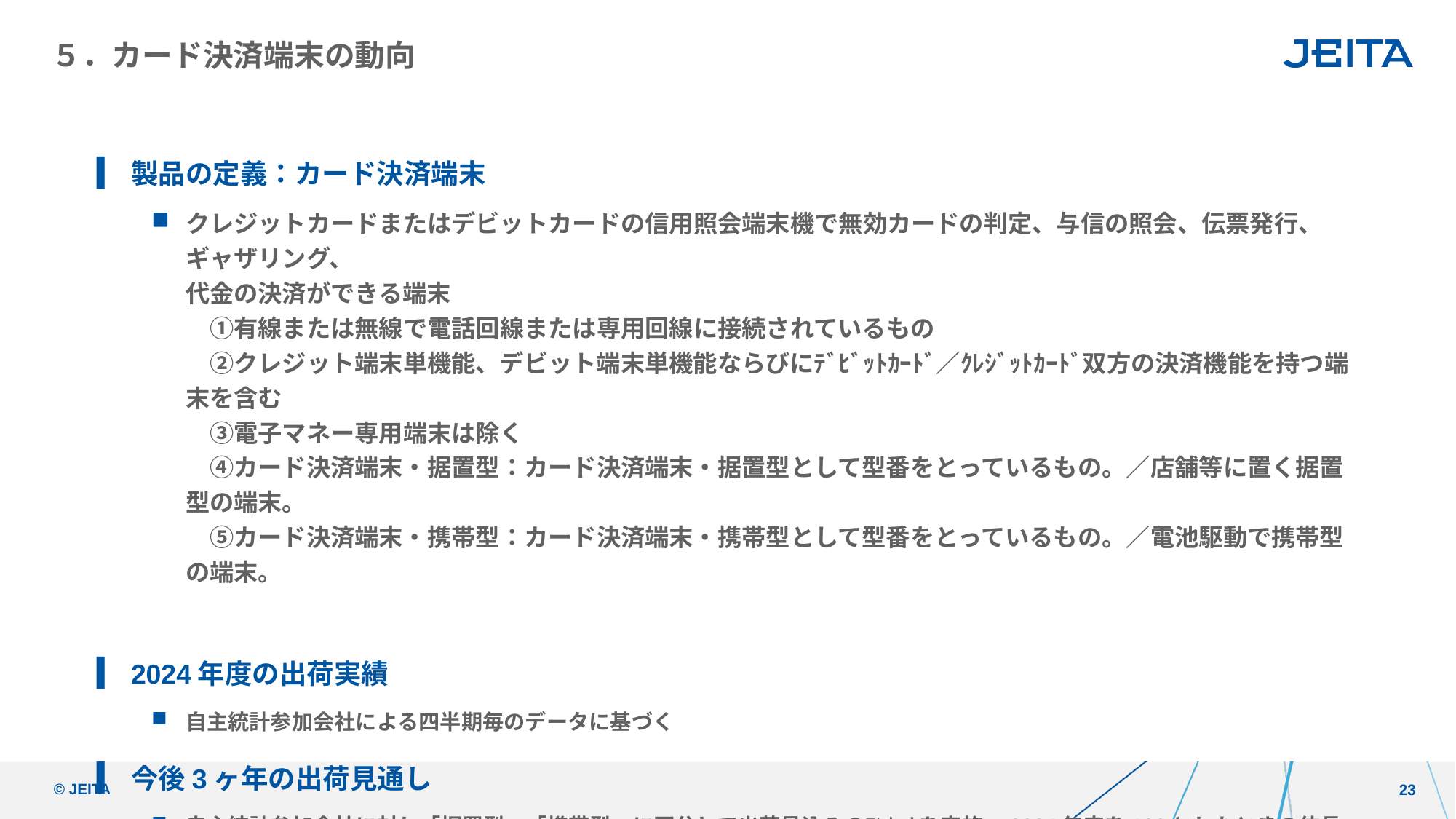

# ５．カード決済端末の動向
製品の定義：カード決済端末
クレジットカードまたはデビットカードの信用照会端末機で無効カードの判定、与信の照会、伝票発行、ギャザリング、
代金の決済ができる端末
　①有線または無線で電話回線または専用回線に接続されているもの
　②クレジット端末単機能、デビット端末単機能ならびにﾃﾞﾋﾞｯﾄｶｰﾄﾞ／ｸﾚｼﾞｯﾄｶｰﾄﾞ双方の決済機能を持つ端末を含む
　③電子マネー専用端末は除く
　④カード決済端末・据置型：カード決済端末・据置型として型番をとっているもの。／店舗等に置く据置型の端末。
　⑤カード決済端末・携帯型：カード決済端末・携帯型として型番をとっているもの。／電池駆動で携帯型の端末。

2024年度の出荷実績
自主統計参加会社による四半期毎のデータに基づく
今後3ヶ年の出荷見通し
自主統計参加会社に対し「据置型」「携帯型」に区分して出荷見込みのｱﾝｹｰﾄを実施。2024年度を100としたときの伸長率で回答
© JEITA